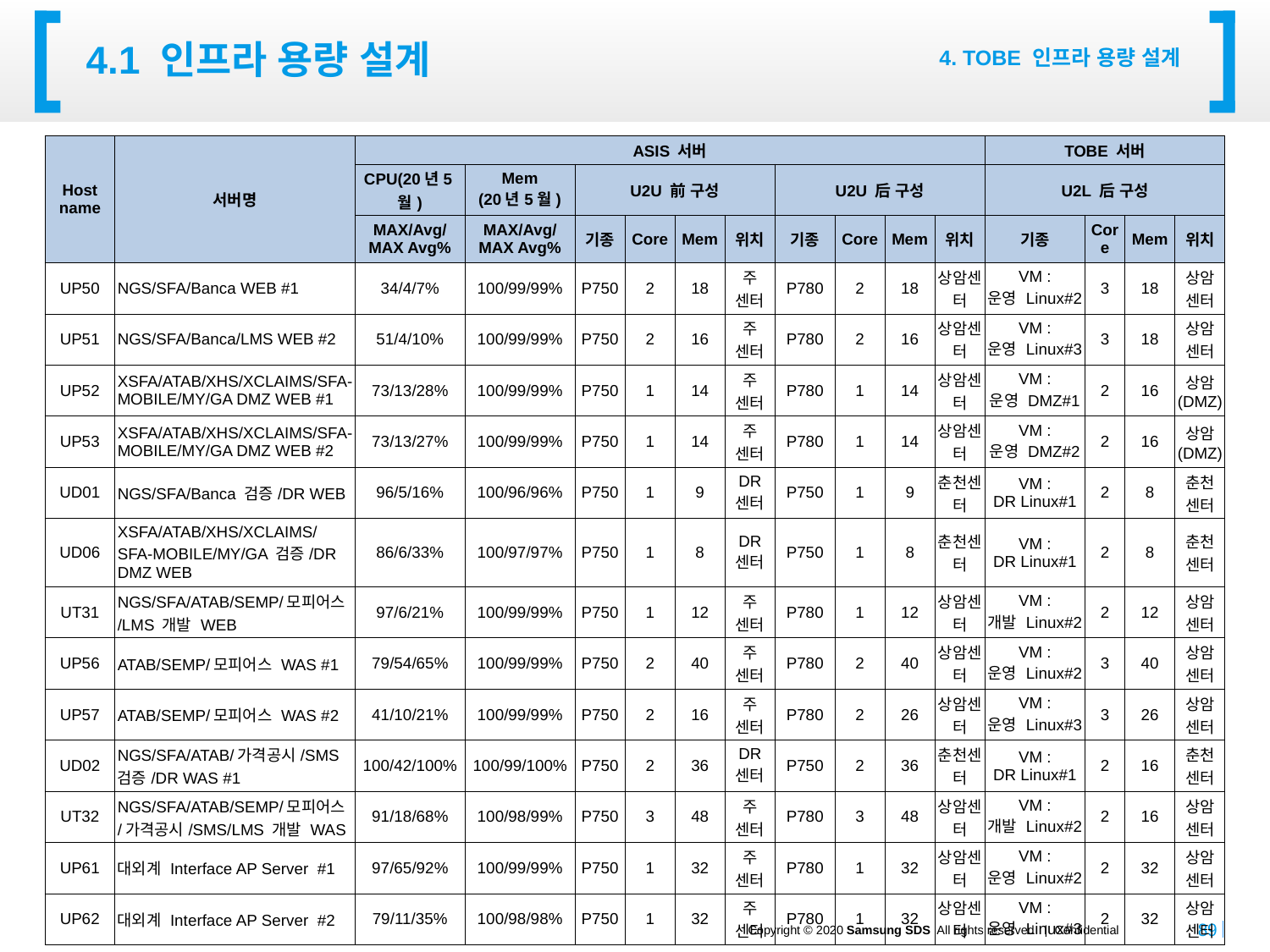

# 4.1 인프라 용량 설계
4. TOBE 인프라 용량 설계
| Host name | 서버명 | ASIS 서버 |  |  |  |  |  |  |  |  |  | TOBE 서버 |  |  |  |
| --- | --- | --- | --- | --- | --- | --- | --- | --- | --- | --- | --- | --- | --- | --- | --- |
|  |  | CPU(20년5월) | Mem (20년5월) | U2U 前 구성 |  |  |  | U2U 后 구성 |  |  |  | U2L 后 구성 |  |  |  |
|  |  | MAX/Avg/ MAX Avg% | MAX/Avg/ MAX Avg% | 기종 | Core | Mem | 위치 | 기종 | Core | Mem | 위치 | 기종 | Core | Mem | 위치 |
| UP50 | NGS/SFA/Banca WEB #1 | 34/4/7% | 100/99/99% | P750 | 2 | 18 | 주 센터 | P780 | 2 | 18 | 상암센터 | VM : 운영 Linux#2 | 3 | 18 | 상암 센터 |
| UP51 | NGS/SFA/Banca/LMS WEB #2 | 51/4/10% | 100/99/99% | P750 | 2 | 16 | 주 센터 | P780 | 2 | 16 | 상암센터 | VM : 운영 Linux#3 | 3 | 18 | 상암 센터 |
| UP52 | XSFA/ATAB/XHS/XCLAIMS/SFA-MOBILE/MY/GA DMZ WEB #1 | 73/13/28% | 100/99/99% | P750 | 1 | 14 | 주 센터 | P780 | 1 | 14 | 상암센터 | VM : 운영 DMZ#1 | 2 | 16 | 상암 (DMZ) |
| UP53 | XSFA/ATAB/XHS/XCLAIMS/SFA-MOBILE/MY/GA DMZ WEB #2 | 73/13/27% | 100/99/99% | P750 | 1 | 14 | 주 센터 | P780 | 1 | 14 | 상암센터 | VM : 운영 DMZ#2 | 2 | 16 | 상암 (DMZ) |
| UD01 | NGS/SFA/Banca 검증/DR WEB | 96/5/16% | 100/96/96% | P750 | 1 | 9 | DR 센터 | P750 | 1 | 9 | 춘천센터 | VM : DR Linux#1 | 2 | 8 | 춘천 센터 |
| UD06 | XSFA/ATAB/XHS/XCLAIMS/ SFA-MOBILE/MY/GA 검증/DR DMZ WEB | 86/6/33% | 100/97/97% | P750 | 1 | 8 | DR 센터 | P750 | 1 | 8 | 춘천센터 | VM : DR Linux#1 | 2 | 8 | 춘천 센터 |
| UT31 | NGS/SFA/ATAB/SEMP/모피어스/LMS 개발 WEB | 97/6/21% | 100/99/99% | P750 | 1 | 12 | 주 센터 | P780 | 1 | 12 | 상암센터 | VM : 개발 Linux#2 | 2 | 12 | 상암 센터 |
| UP56 | ATAB/SEMP/모피어스 WAS #1 | 79/54/65% | 100/99/99% | P750 | 2 | 40 | 주 센터 | P780 | 2 | 40 | 상암센터 | VM : 운영 Linux#2 | 3 | 40 | 상암 센터 |
| UP57 | ATAB/SEMP/모피어스 WAS #2 | 41/10/21% | 100/99/99% | P750 | 2 | 16 | 주 센터 | P780 | 2 | 26 | 상암센터 | VM : 운영 Linux#3 | 3 | 26 | 상암 센터 |
| UD02 | NGS/SFA/ATAB/가격공시/SMS 검증/DR WAS #1 | 100/42/100% | 100/99/100% | P750 | 2 | 36 | DR 센터 | P750 | 2 | 36 | 춘천센터 | VM : DR Linux#1 | 2 | 16 | 춘천 센터 |
| UT32 | NGS/SFA/ATAB/SEMP/모피어스/가격공시/SMS/LMS 개발 WAS | 91/18/68% | 100/98/99% | P750 | 3 | 48 | 주 센터 | P780 | 3 | 48 | 상암센터 | VM : 개발 Linux#2 | 2 | 16 | 상암 센터 |
| UP61 | 대외계 Interface AP Server #1 | 97/65/92% | 100/99/99% | P750 | 1 | 32 | 주 센터 | P780 | 1 | 32 | 상암센터 | VM : 운영 Linux#2 | 2 | 32 | 상암 센터 |
| UP62 | 대외계 Interface AP Server #2 | 79/11/35% | 100/98/98% | P750 | 1 | 32 | 주 센터 | P780 | 1 | 32 | 상암센터 | VM : 운영 Linux#3 | 2 | 32 | 상암 센터 |